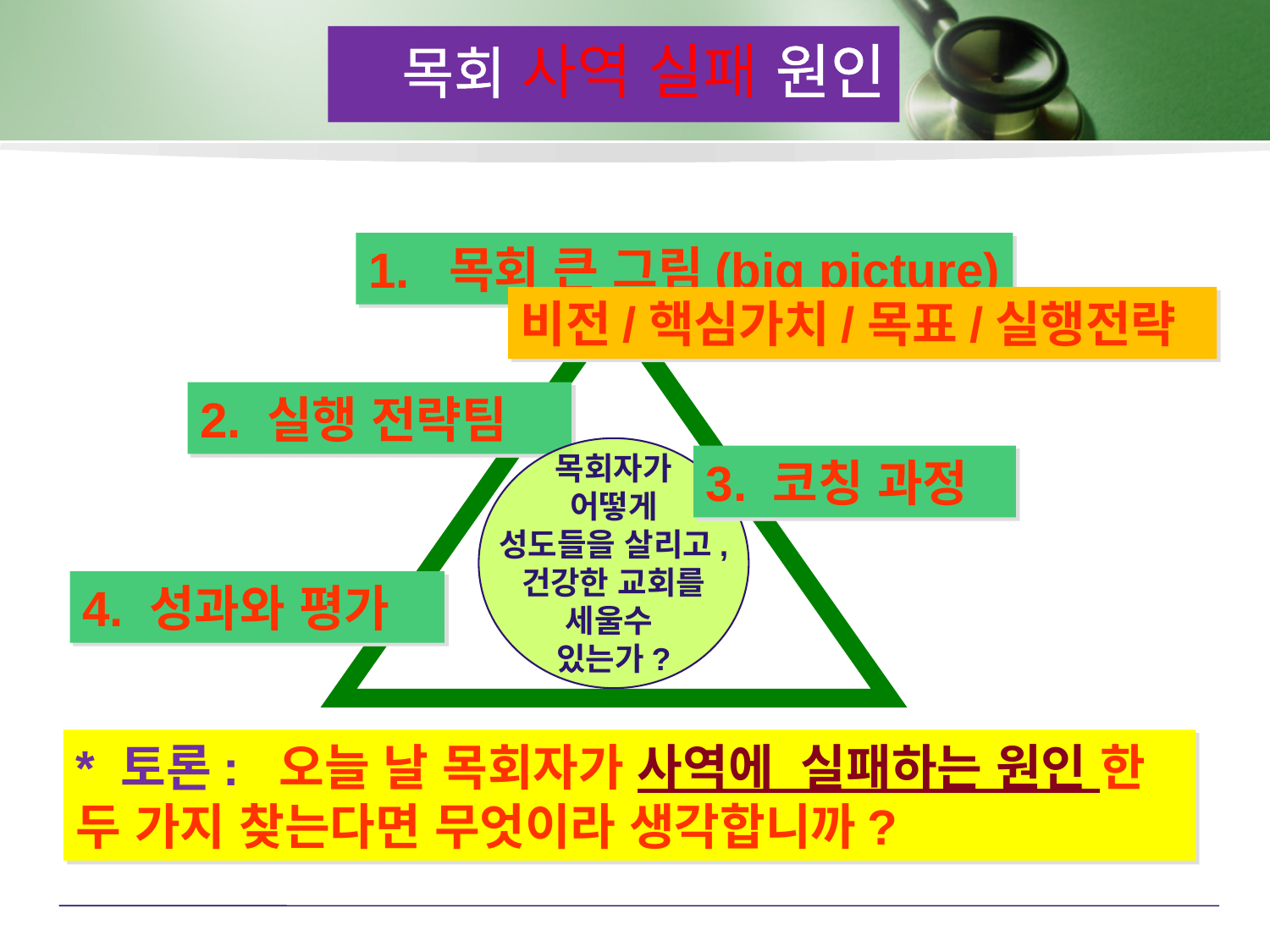

목회 사역 실패 원인
1.  목회 큰 그림(big picture)
비전/핵심가치/목표/실행전략

2. 실행 전략팀

목회자가
어떻게
성도들을 살리고,
건강한 교회를
세울수
있는가?

3. 코칭 과정
4. 성과와 평가
* 토론:  오늘 날 목회자가 사역에  실패하는 원인 한 두 가지 찾는다면 무엇이라 생각합니까?